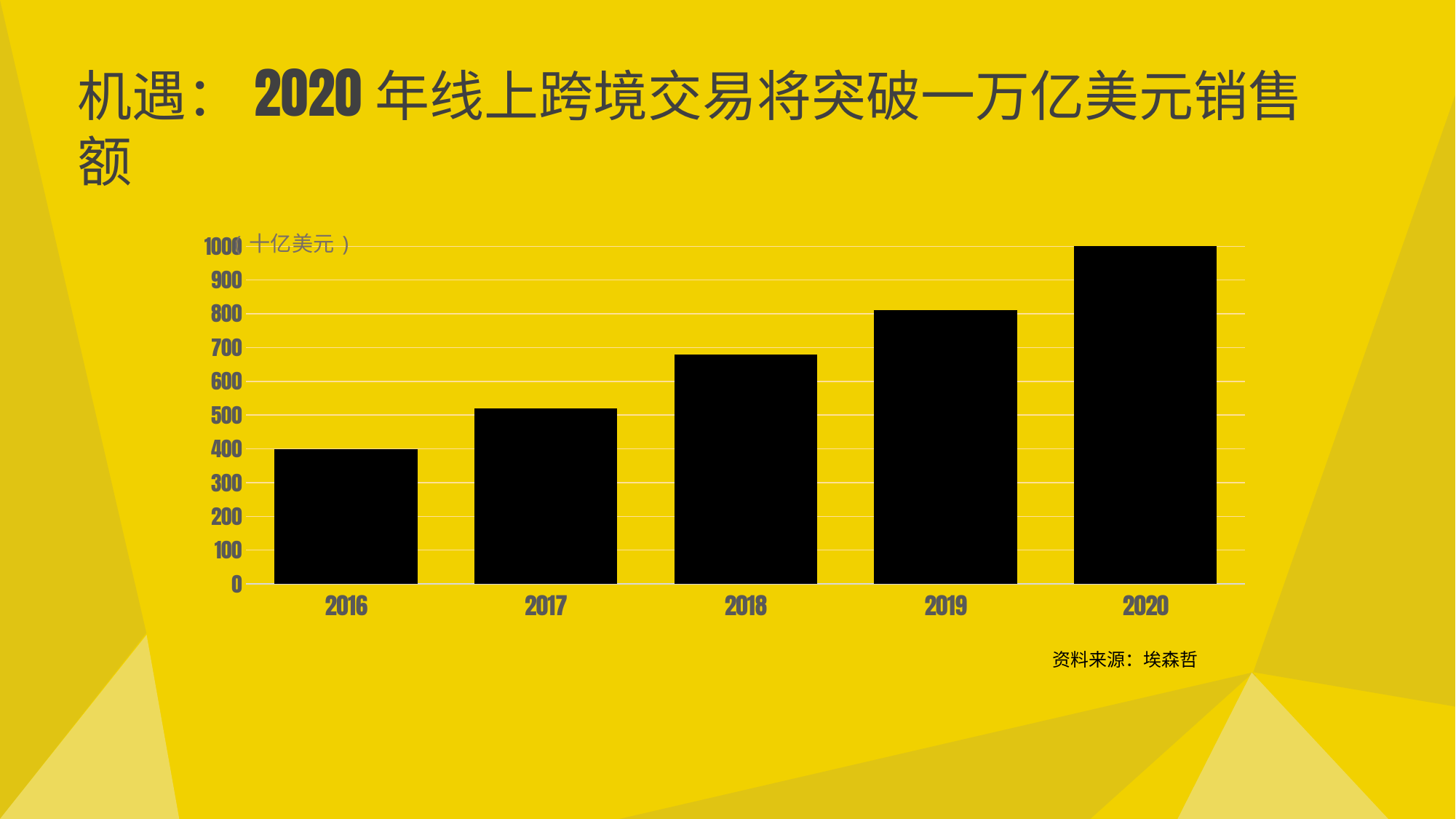

机遇：2020年线上跨境交易将突破一万亿美元销售额

(十亿美元)

### Chart

| Category | Series 1 |
|---|---|
| 2016 | 400.0 |
| 2017 | 520.0 |
| 2018 | 680.0 |
| 2019 | 810.0 |
| 2020 | 1000.0 |

资料来源：埃森哲

2